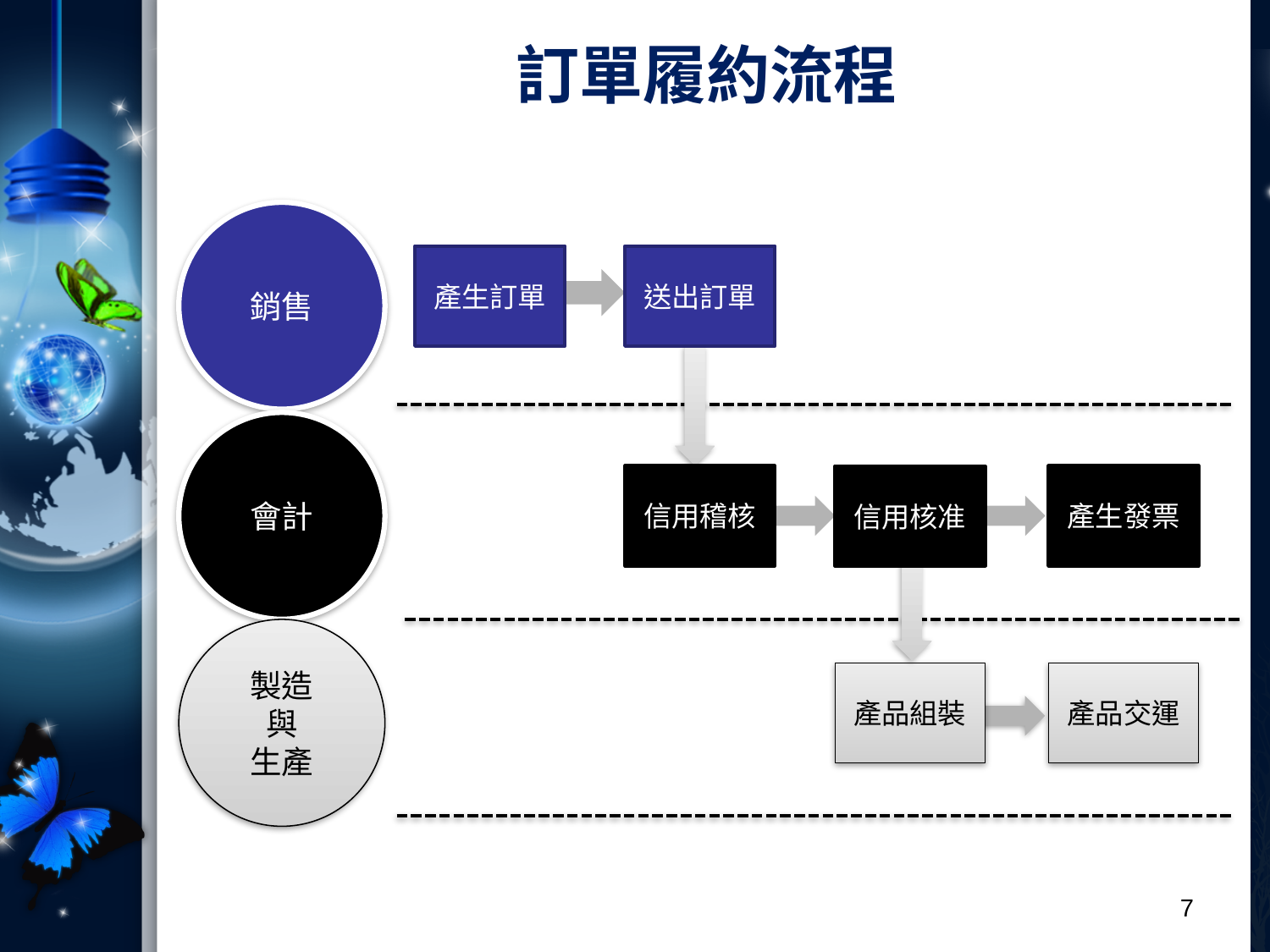

# 訂單履約流程
銷售
產生訂單
送出訂單

會計
信用稽核
產生發票
信用核准

製造
與
生產
產品組裝
產品交運

7